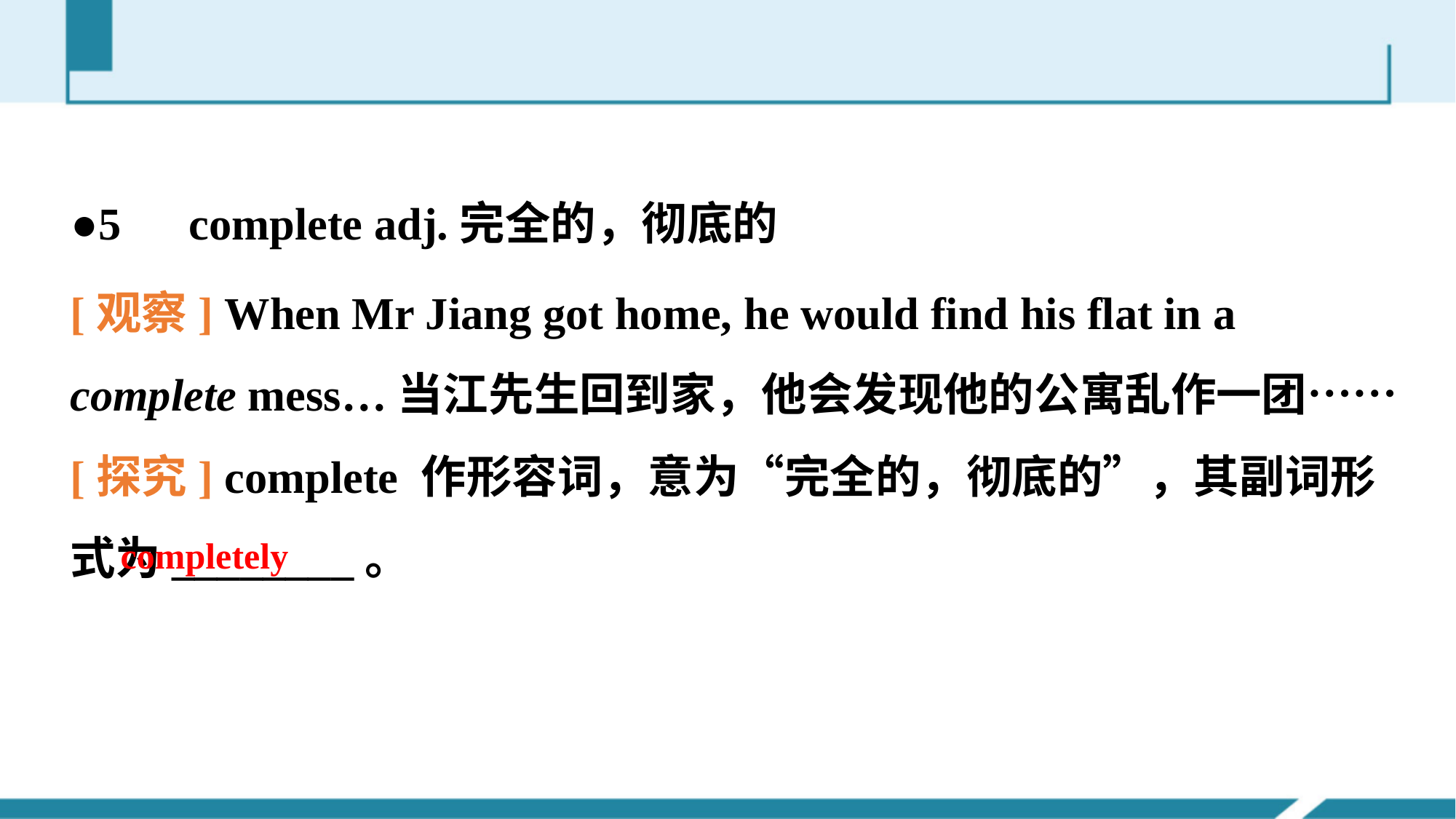

●5　complete adj.完全的，彻底的
[观察] When Mr Jiang got home, he would find his flat in a complete mess…当江先生回到家，他会发现他的公寓乱作一团……
[探究] complete 作形容词，意为“完全的，彻底的”，其副词形式为________。
completely